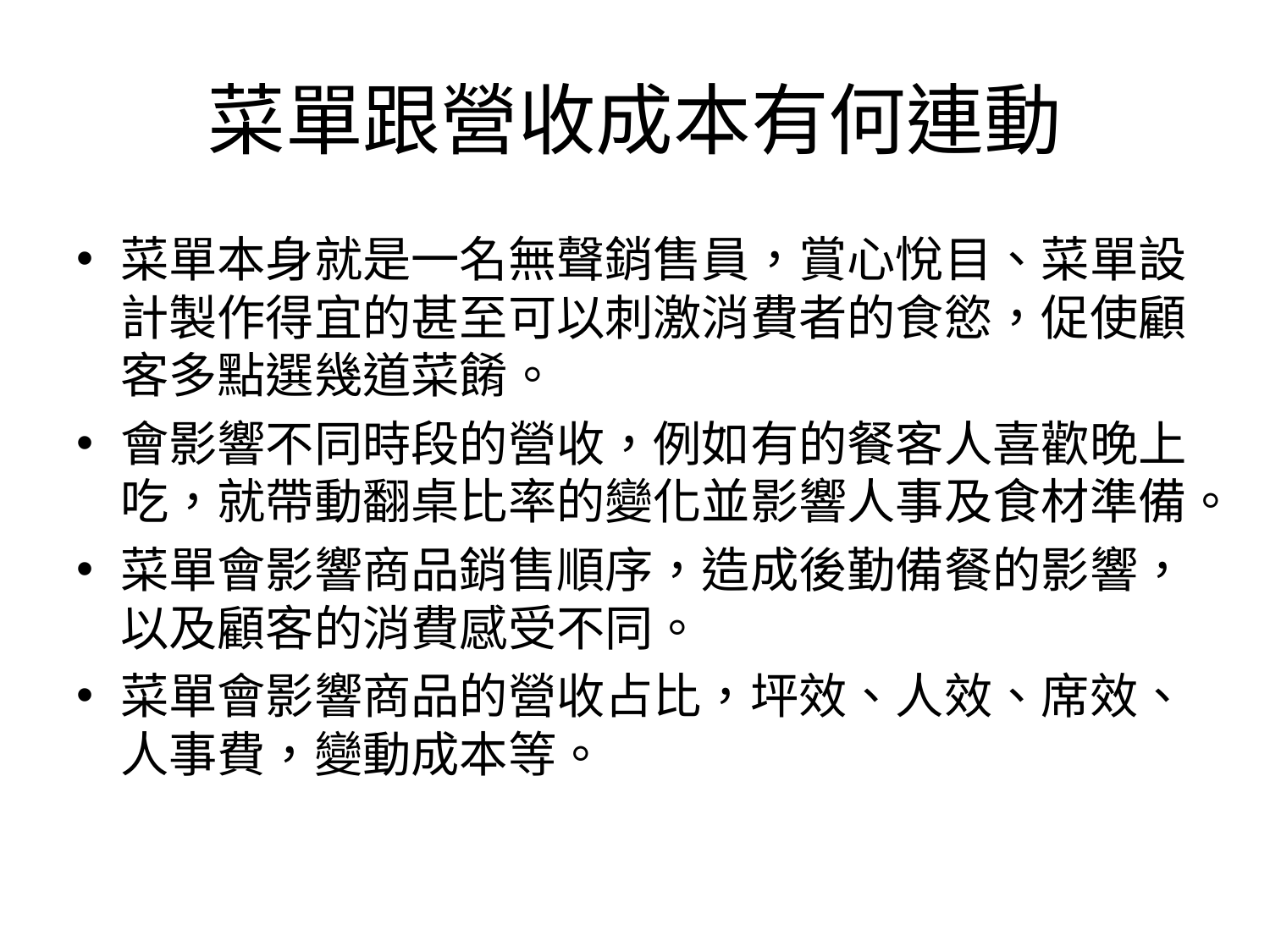

# 菜單跟營收成本有何連動
菜單本身就是一名無聲銷售員，賞心悅目、菜單設計製作得宜的甚至可以刺激消費者的食慾，促使顧客多點選幾道菜餚。
會影響不同時段的營收，例如有的餐客人喜歡晚上吃，就帶動翻桌比率的變化並影響人事及食材準備。
菜單會影響商品銷售順序，造成後勤備餐的影響，以及顧客的消費感受不同。
菜單會影響商品的營收占比，坪效、人效、席效、人事費，變動成本等。